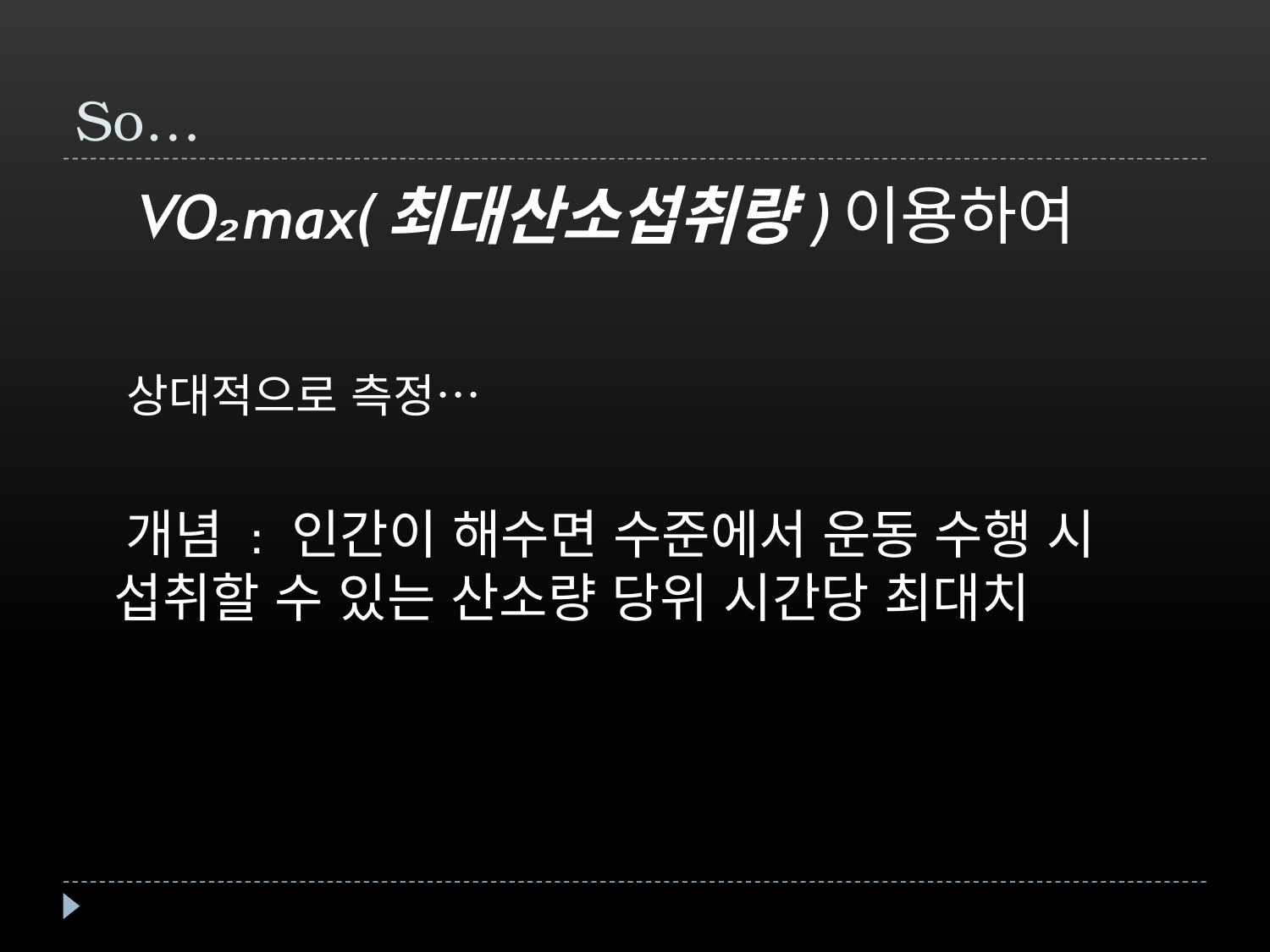

# So…
   VO₂max(최대산소섭취량)이용하여

  상대적으로 측정…

   개념 : 인간이 해수면 수준에서 운동 수행 시 섭취할 수 있는 산소량 당위 시간당 최대치